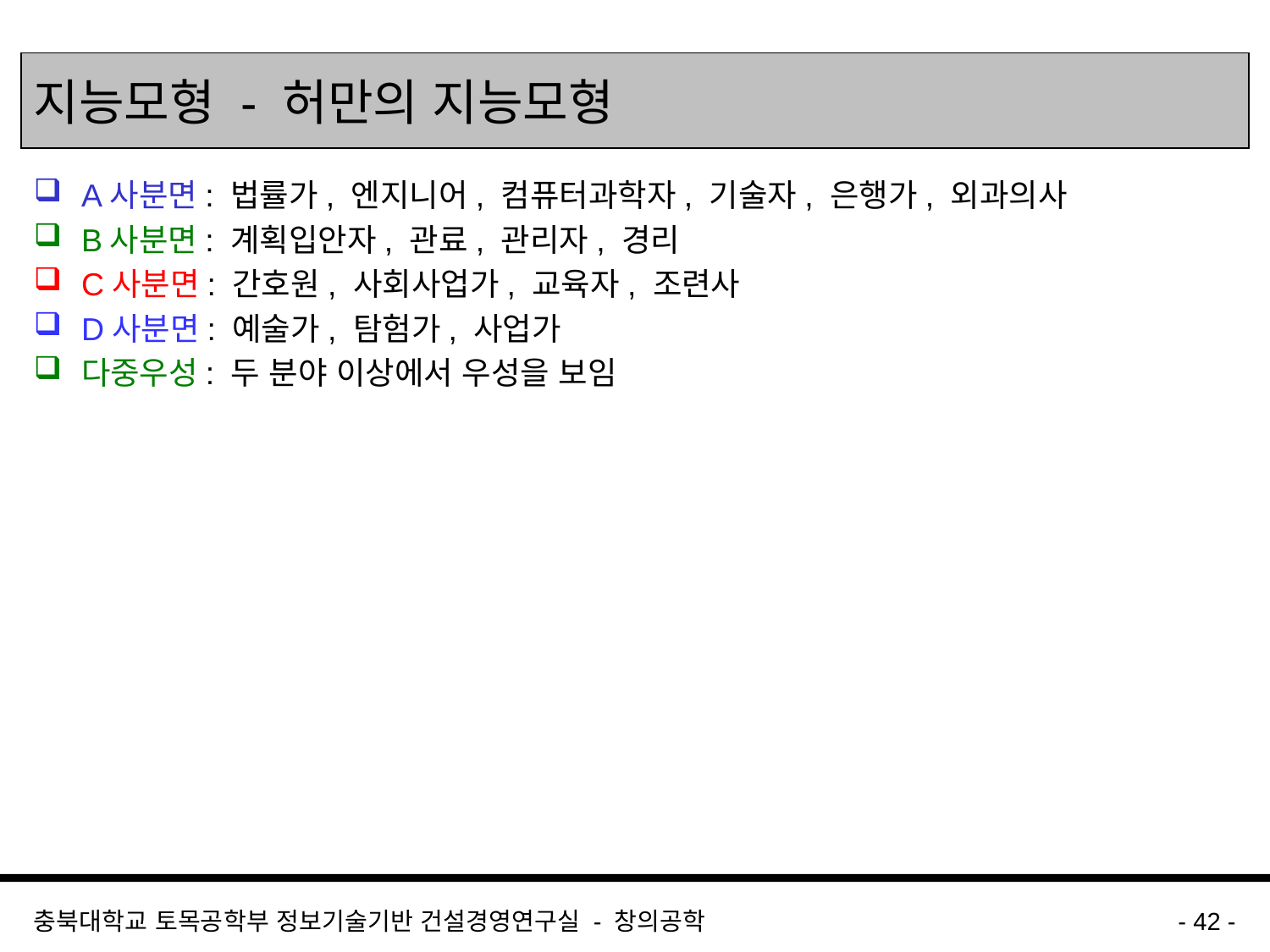

# 지능모형 - 허만의 지능모형
A사분면: 법률가, 엔지니어, 컴퓨터과학자, 기술자, 은행가, 외과의사
B사분면: 계획입안자, 관료, 관리자, 경리
C사분면: 간호원, 사회사업가, 교육자, 조련사
D사분면: 예술가, 탐험가, 사업가
다중우성: 두 분야 이상에서 우성을 보임
충북대학교 토목공학부 정보기술기반 건설경영연구실 - 창의공학
- 42 -